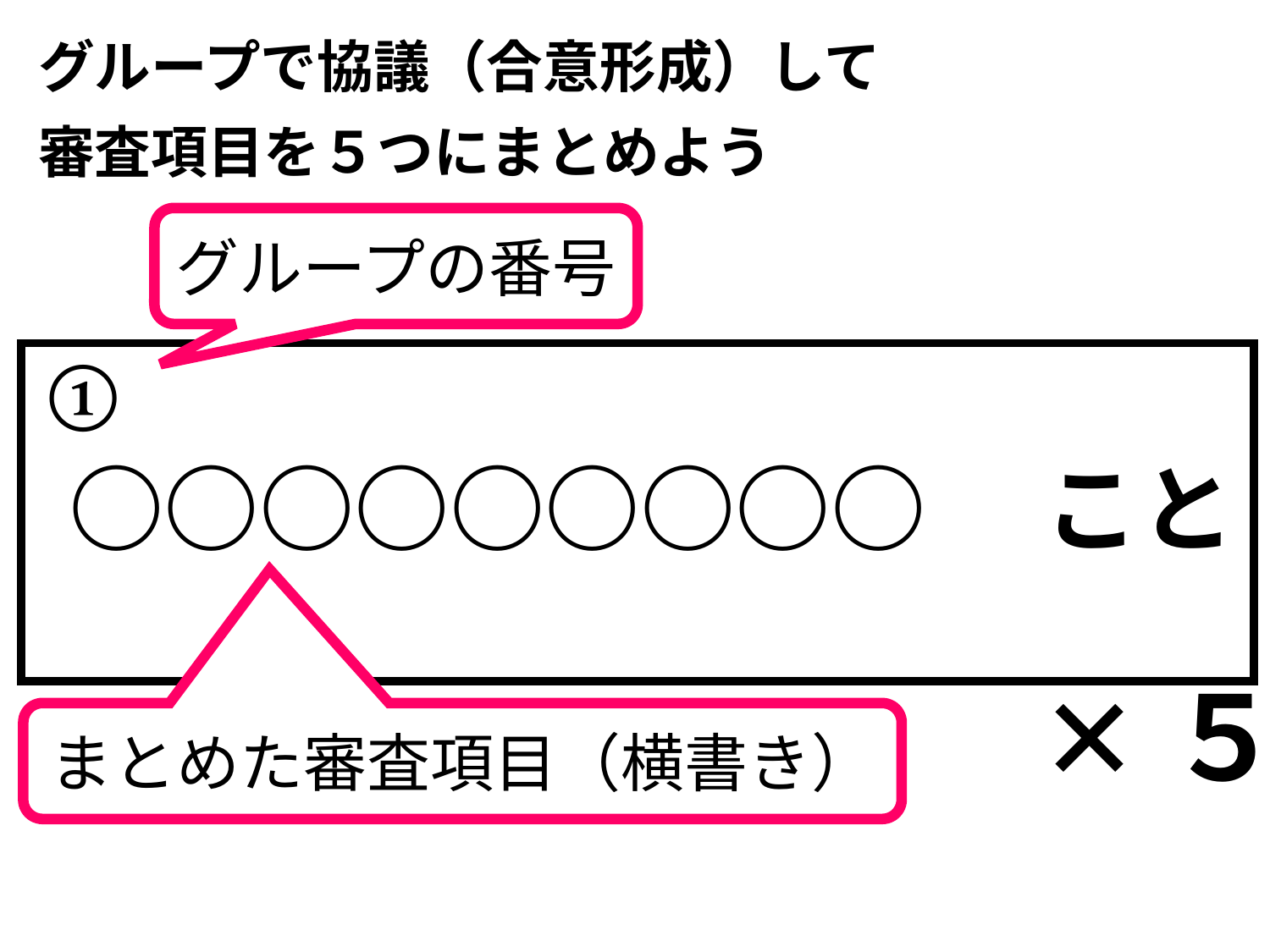

グループで協議（合意形成）して
審査項目を５つにまとめよう
グループの番号
①

○○○○○○○○○　こと
✕５
まとめた審査項目（横書き）